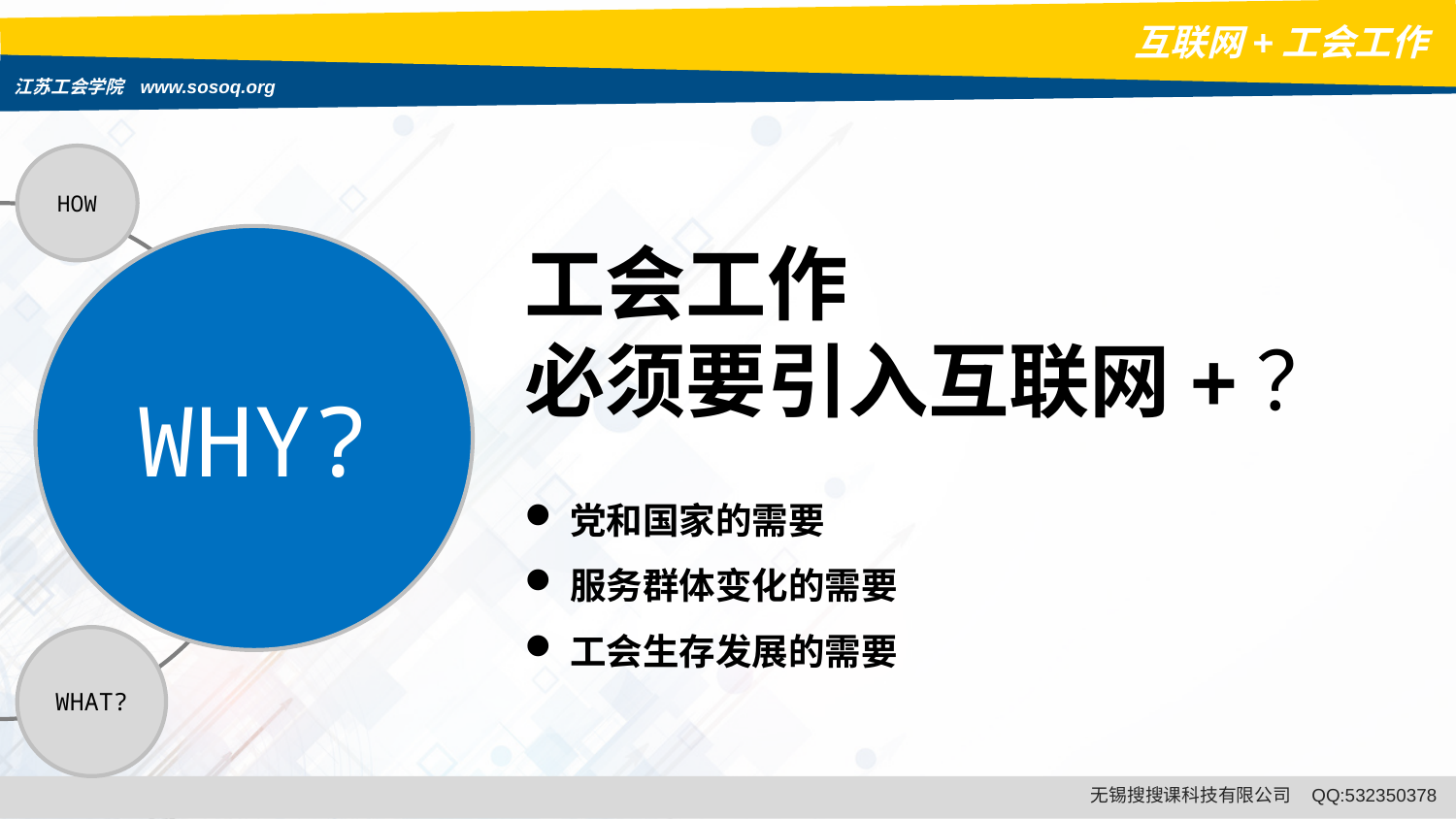

HOW

WHY?
工会工作
必须要引入互联网+？

党和国家的需要
服务群体变化的需要
工会生存发展的需要
WHAT?